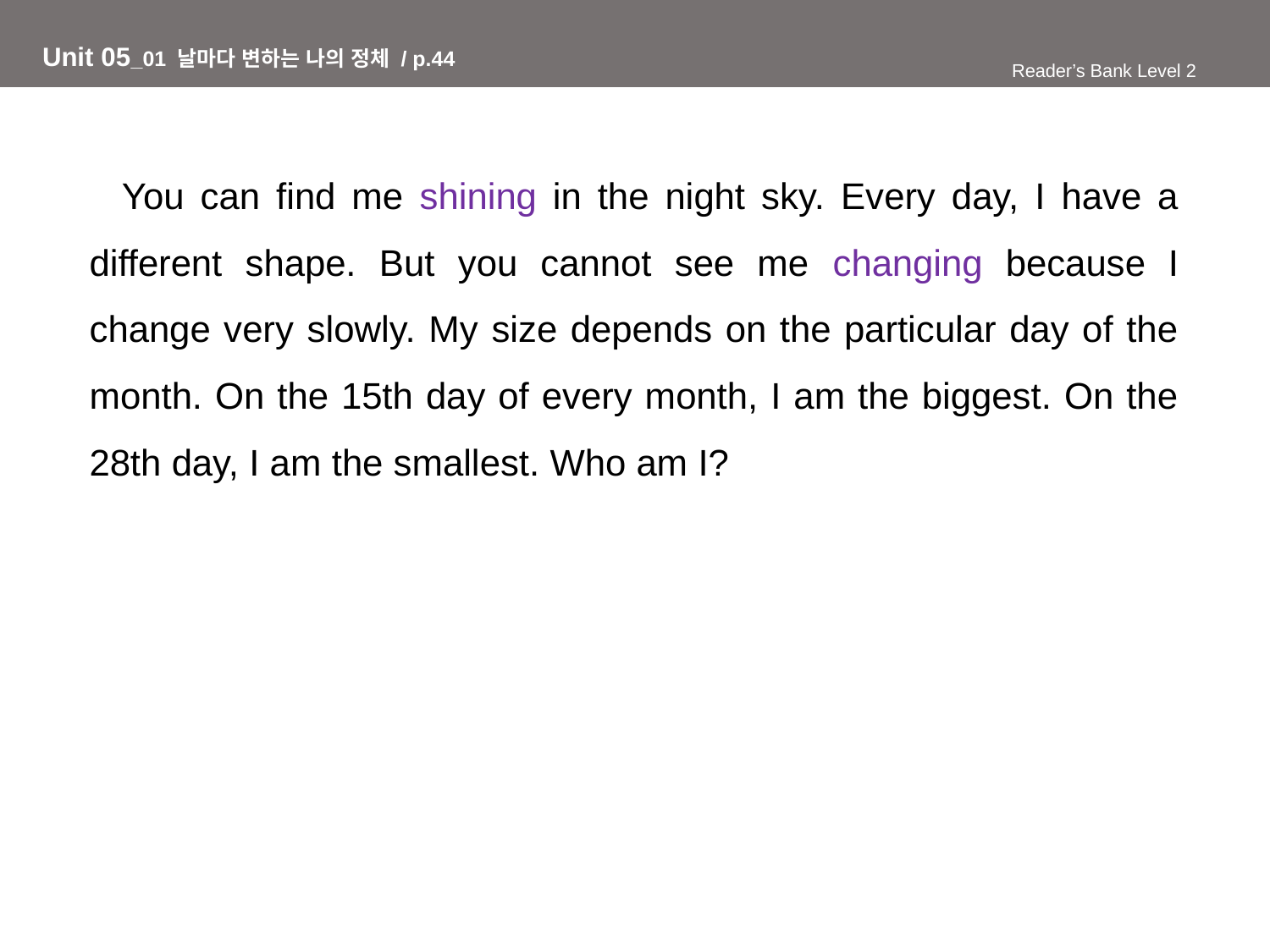

# Unit 05_01 날마다 변하는 나의 정체 / p.44
Reader’s Bank Level 2

  You can find me shining in the night sky. Every day, I have a different shape. But you cannot see me changing because I change very slowly. My size depends on the particular day of the month. On the 15th day of every month, I am the biggest. On the 28th day, I am the smallest. Who am I?